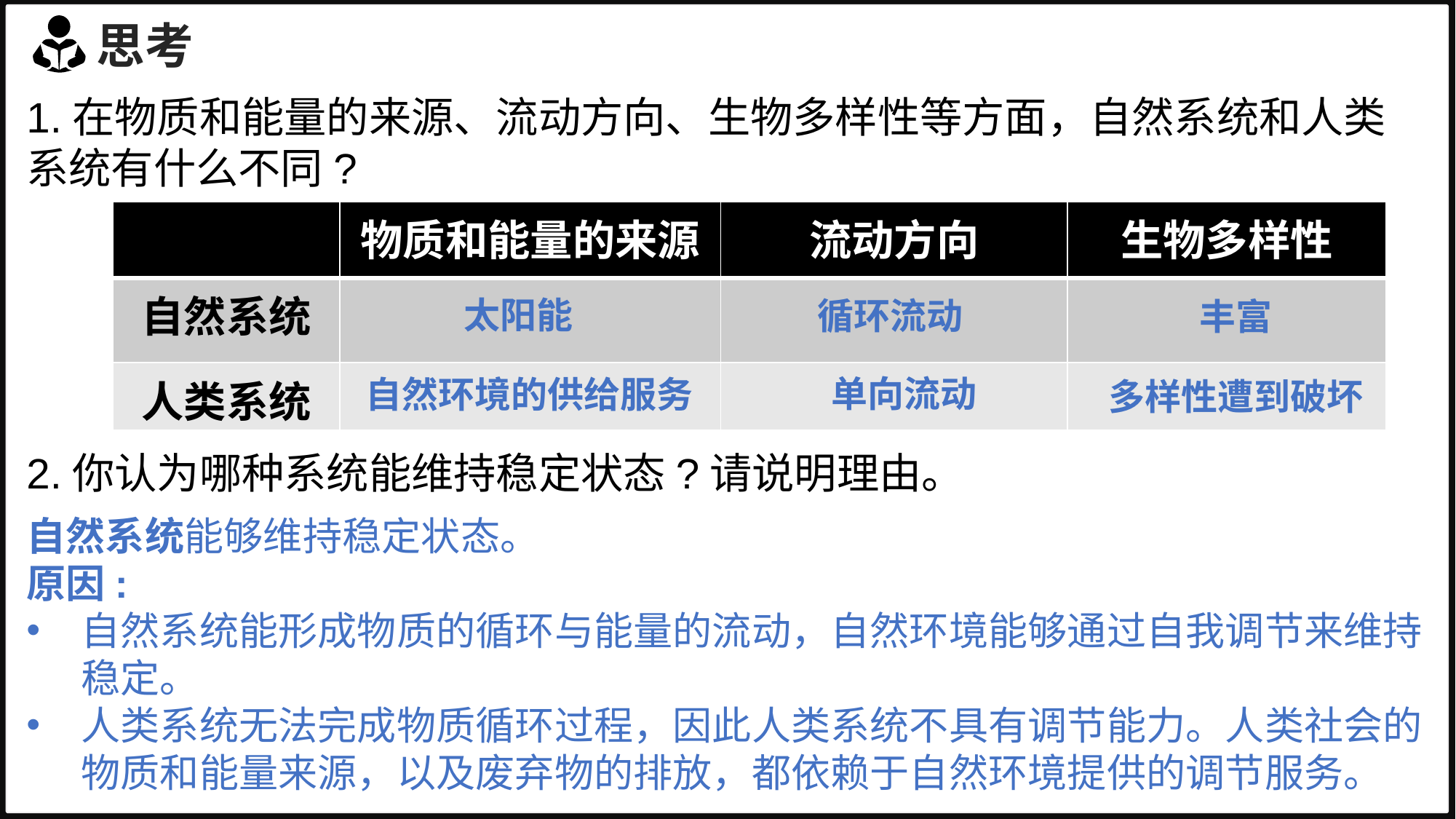

等高线地形图、数字地形图
思考

1.在物质和能量的来源、流动方向、生物多样性等方面，自然系统和人类系统有什么不同?

2.你认为哪种系统能维持稳定状态?请说明理由。
|  | 物质和能量的来源 | 流动方向 | 生物多样性 |
| --- | --- | --- | --- |
| 自然系统 |  |  |  |
| 人类系统 |  |  |  |
太阳能
循环流动
丰富
单向流动
自然环境的供给服务
多样性遭到破坏
自然系统能够维持稳定状态。
原因:
自然系统能形成物质的循环与能量的流动，自然环境能够通过自我调节来维持稳定。
人类系统无法完成物质循环过程，因此人类系统不具有调节能力。人类社会的物质和能量来源，以及废弃物的排放，都依赖于自然环境提供的调节服务。